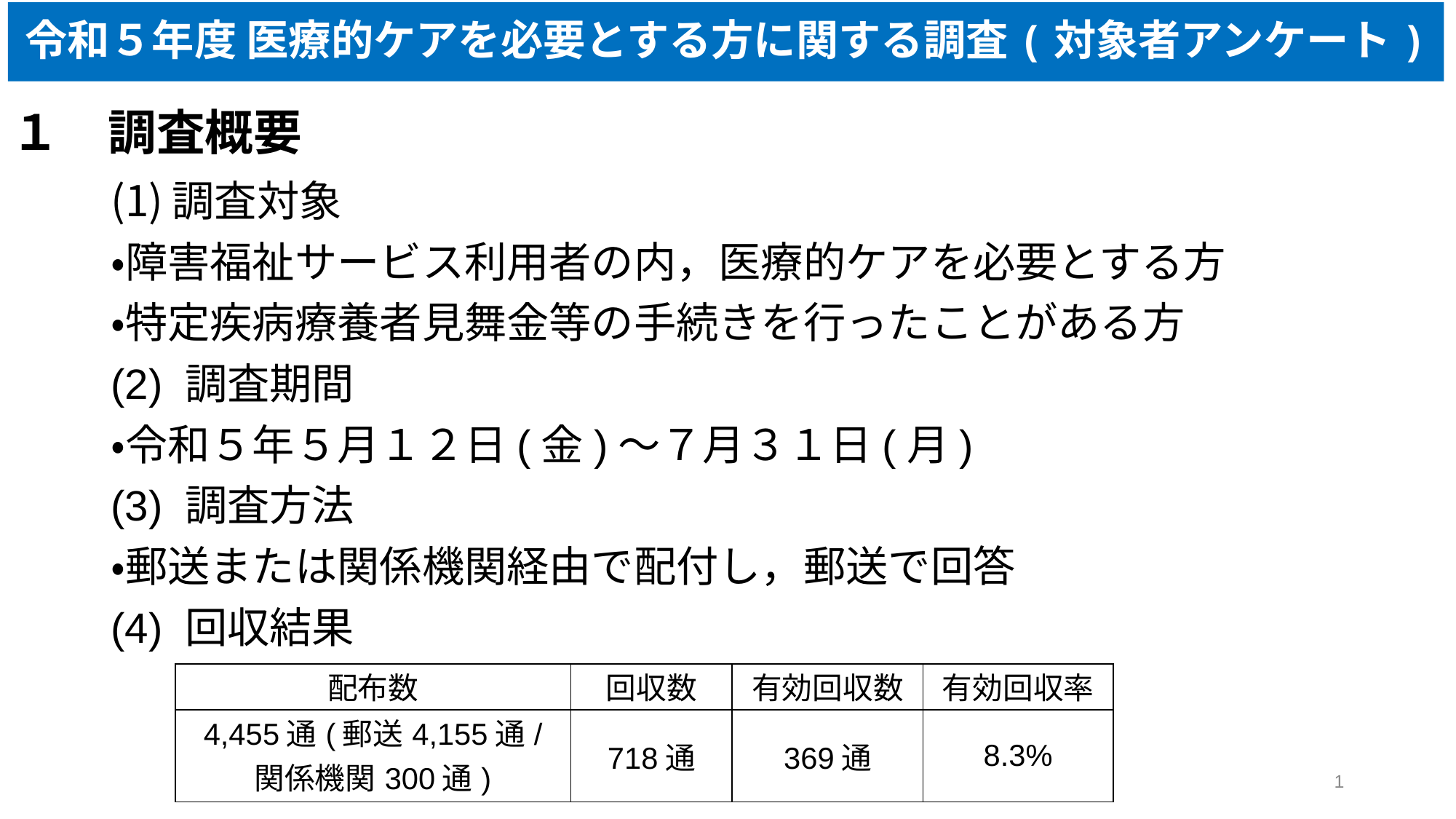

# 令和５年度 医療的ケアを必要とする方に関する調査(対象者アンケート)
１　調査概要
調査対象
・障害福祉サービス利用者の内，医療的ケアを必要とする方
・特定疾病療養者見舞金等の手続きを行ったことがある方
(2) 調査期間
・令和５年５月１２日(金)～７月３１日(月)
(3) 調査方法
・郵送または関係機関経由で配付し，郵送で回答
(4) 回収結果

| 配布数 | 回収数 | 有効回収数 | 有効回収率 |
| --- | --- | --- | --- |
| 4,455通(郵送4,155通/ 関係機関300通) | 718通 | 369通 | 8.3% |
1